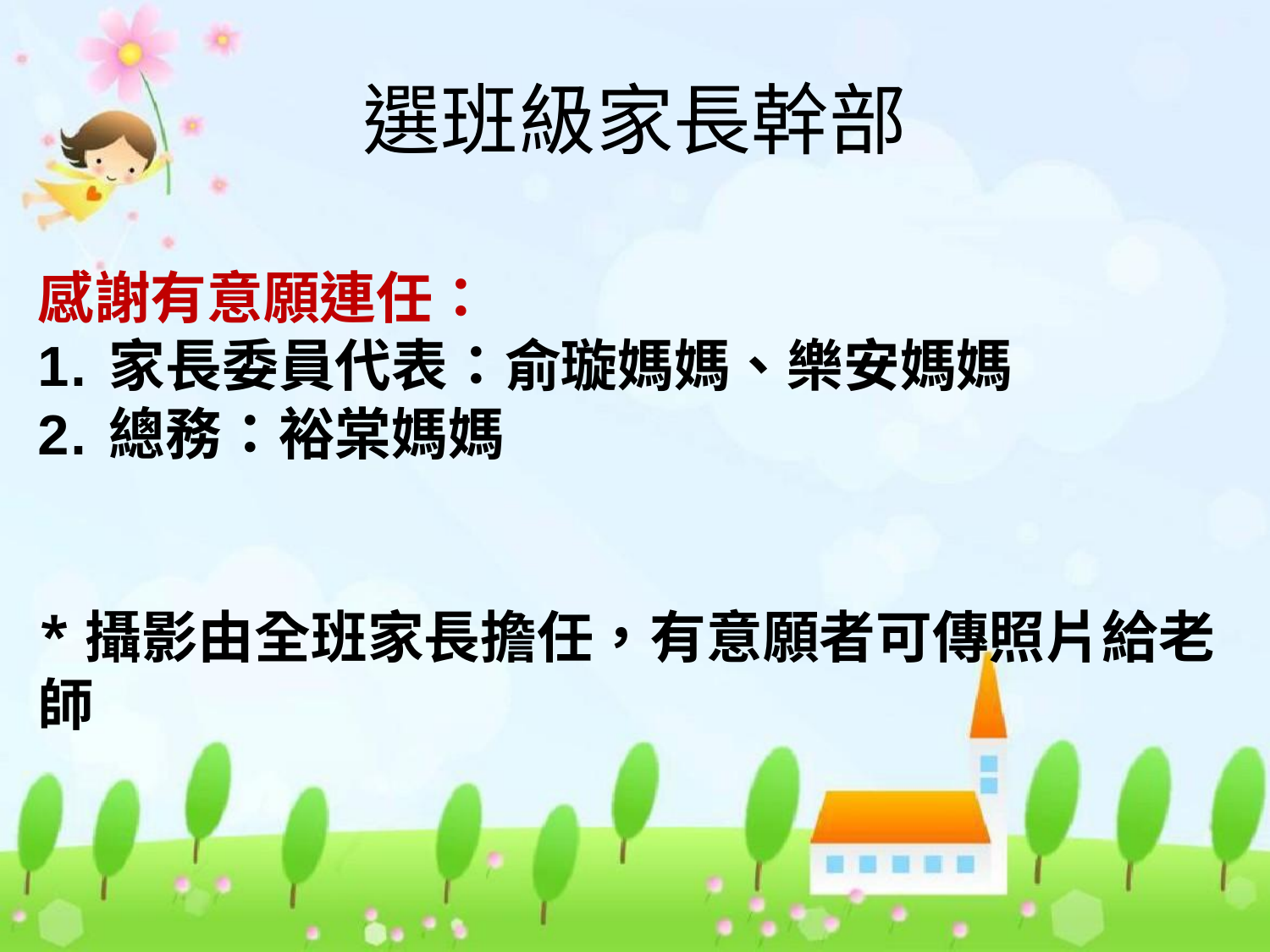

# 選班級家長幹部
感謝有意願連任：
家長委員代表：俞璇媽媽、樂安媽媽
總務：裕棠媽媽

*攝影由全班家長擔任，有意願者可傳照片給老師